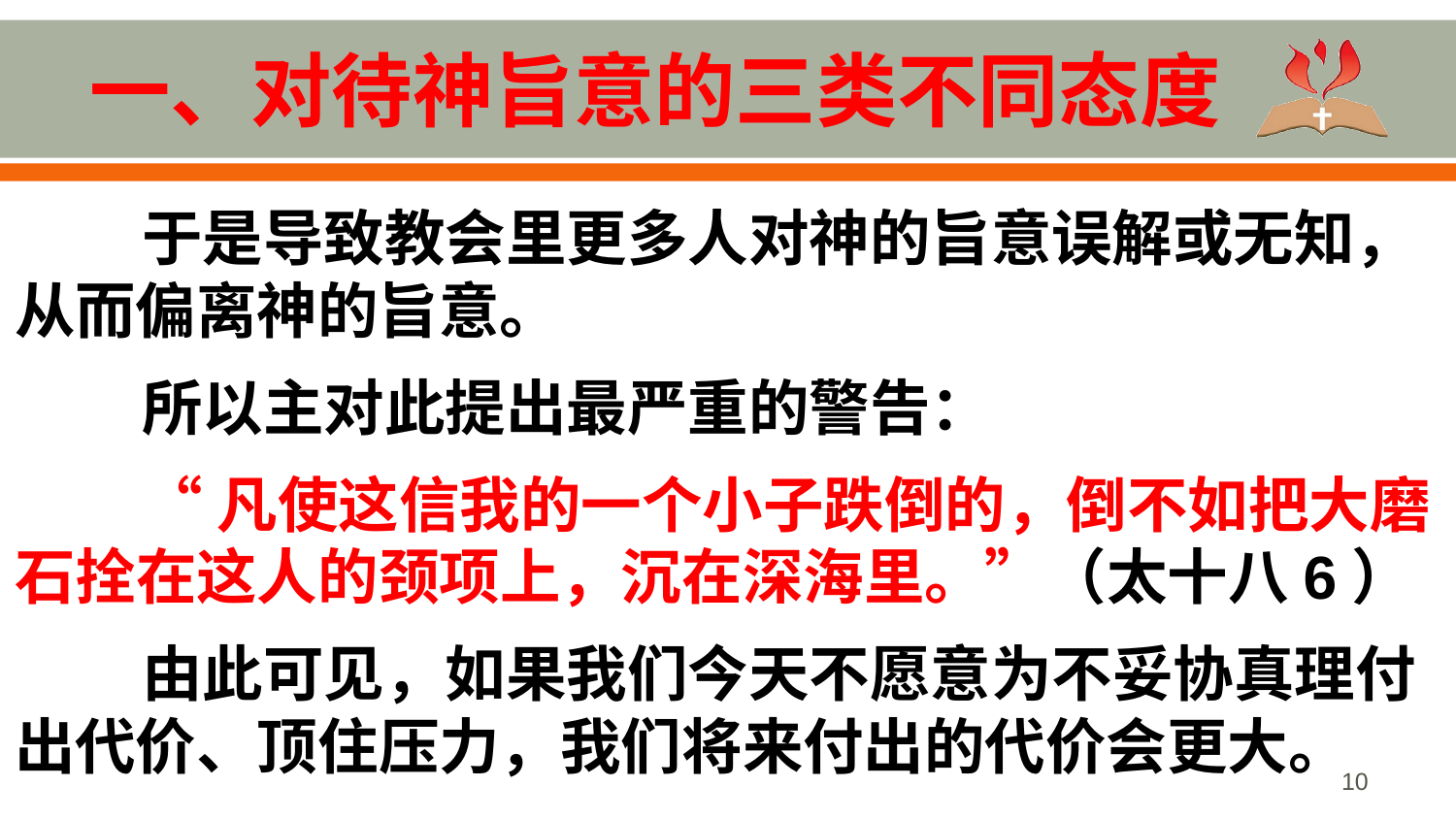

# 一、对待神旨意的三类不同态度
于是导致教会里更多人对神的旨意误解或无知，从而偏离神的旨意。
所以主对此提出最严重的警告：
“凡使这信我的一个小子跌倒的，倒不如把大磨石拴在这人的颈项上，沉在深海里。”（太十八6）
由此可见，如果我们今天不愿意为不妥协真理付出代价、顶住压力，我们将来付出的代价会更大。

10